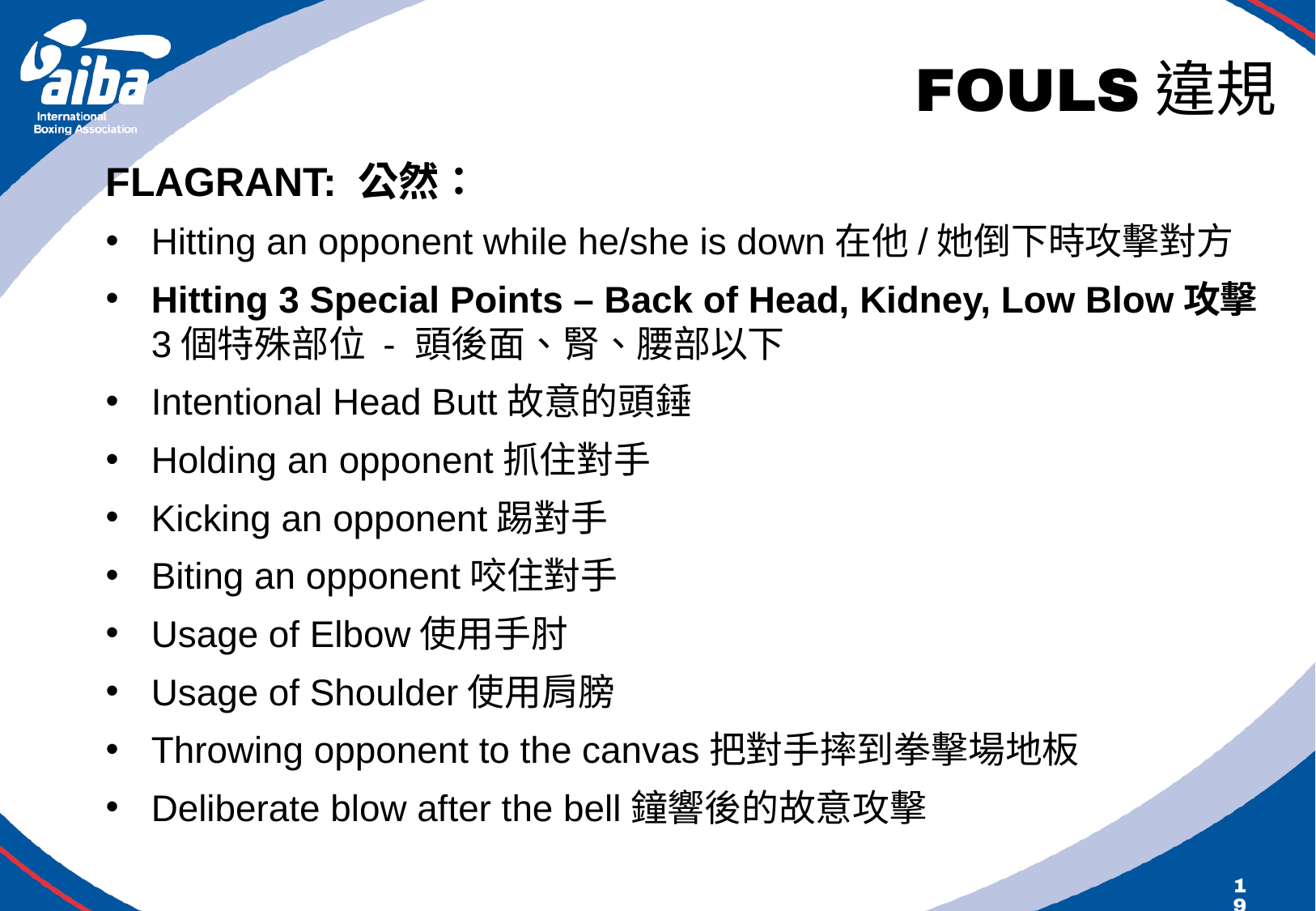

# FOULS違規
FLAGRANT: 公然：
Hitting an opponent while he/she is down在他/她倒下時攻擊對方
Hitting 3 Special Points – Back of Head, Kidney, Low Blow攻擊3個特殊部位 - 頭後面、腎、腰部以下
Intentional Head Butt故意的頭錘
Holding an opponent抓住對手
Kicking an opponent踢對手
Biting an opponent咬住對手
Usage of Elbow使用手肘
Usage of Shoulder使用肩膀
Throwing opponent to the canvas把對手摔到拳擊場地板
Deliberate blow after the bell鐘響後的故意攻擊

192